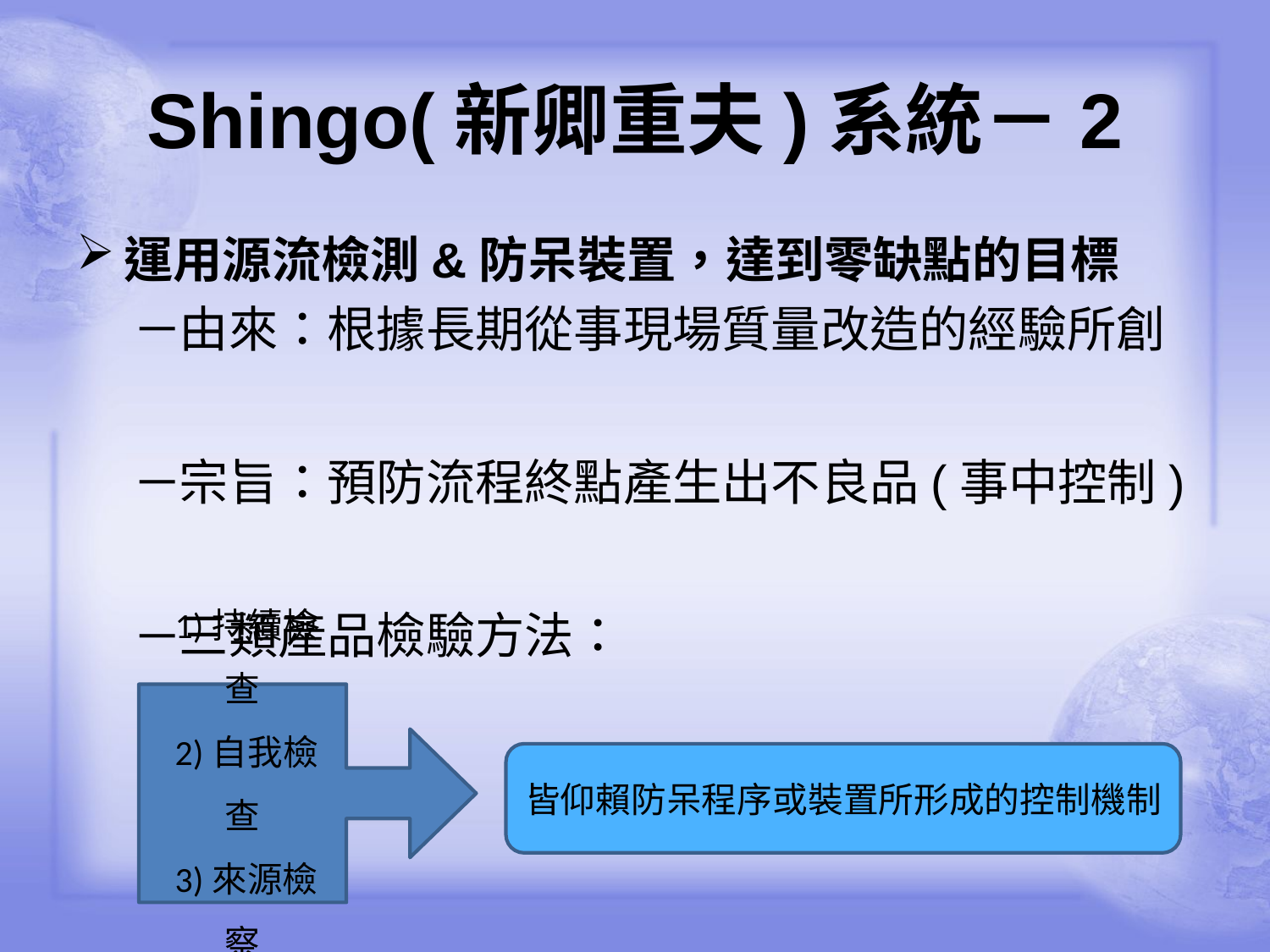

# Shingo(新卿重夫)系統－2
運用源流檢測&防呆裝置，達到零缺點的目標
由來：根據長期從事現場質量改造的經驗所創

宗旨：預防流程終點產生出不良品(事中控制)

三類產品檢驗方法：

 1)持續檢查
 2)自我檢查
 3)來源檢察

皆仰賴防呆程序或裝置所形成的控制機制